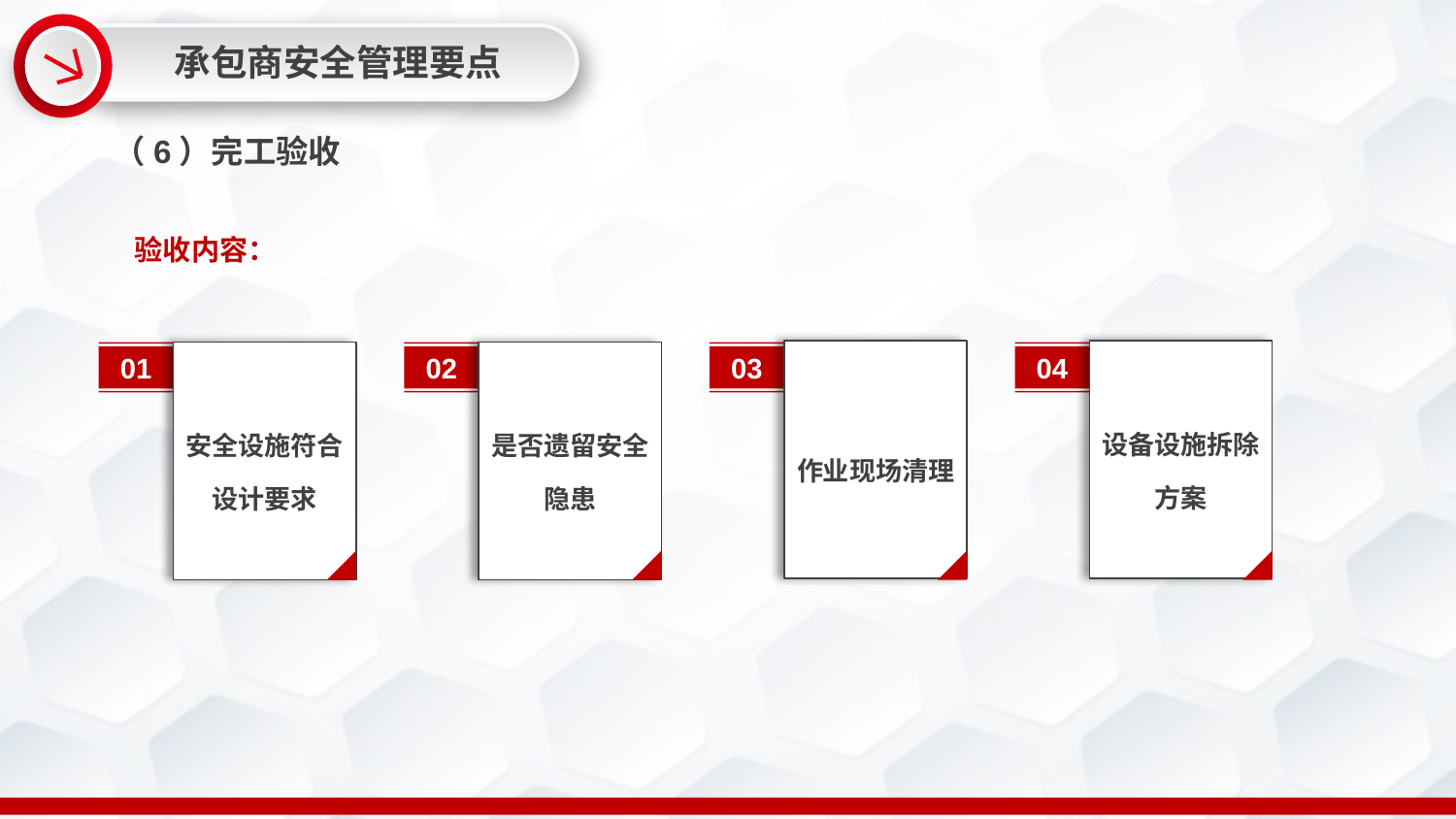

承包商安全管理要点
（6）完工验收
验收内容：
作业现场清理
设备设施拆除方案
01
安全设施符合设计要求
02
是否遗留安全隐患
03
04